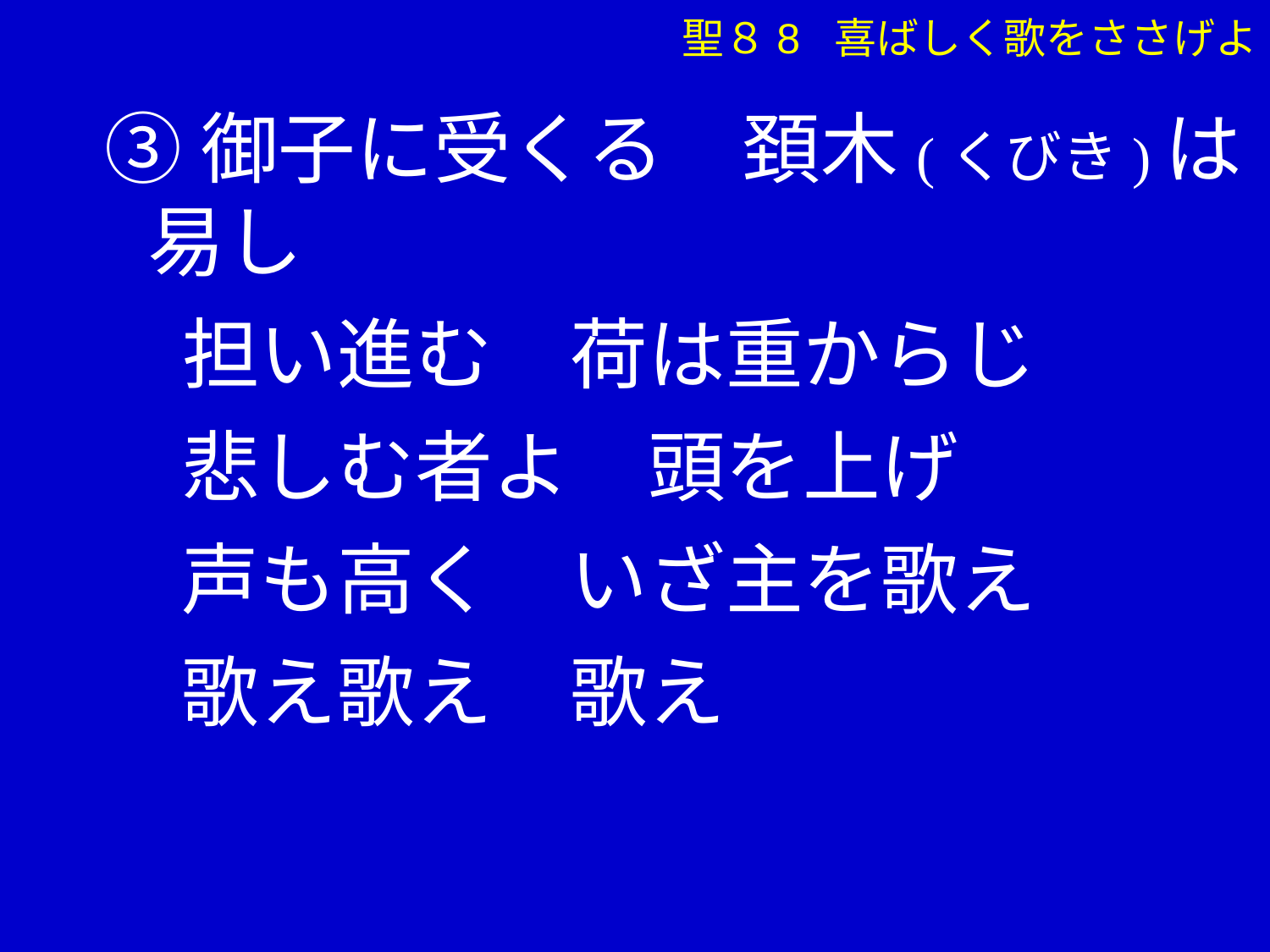

③御子に受くる　頚木(くびき)は易し
　担い進む　荷は重からじ
　悲しむ者よ　頭を上げ
　声も高く　いざ主を歌え
　歌え歌え　歌え

聖８8  喜ばしく歌をささげよ